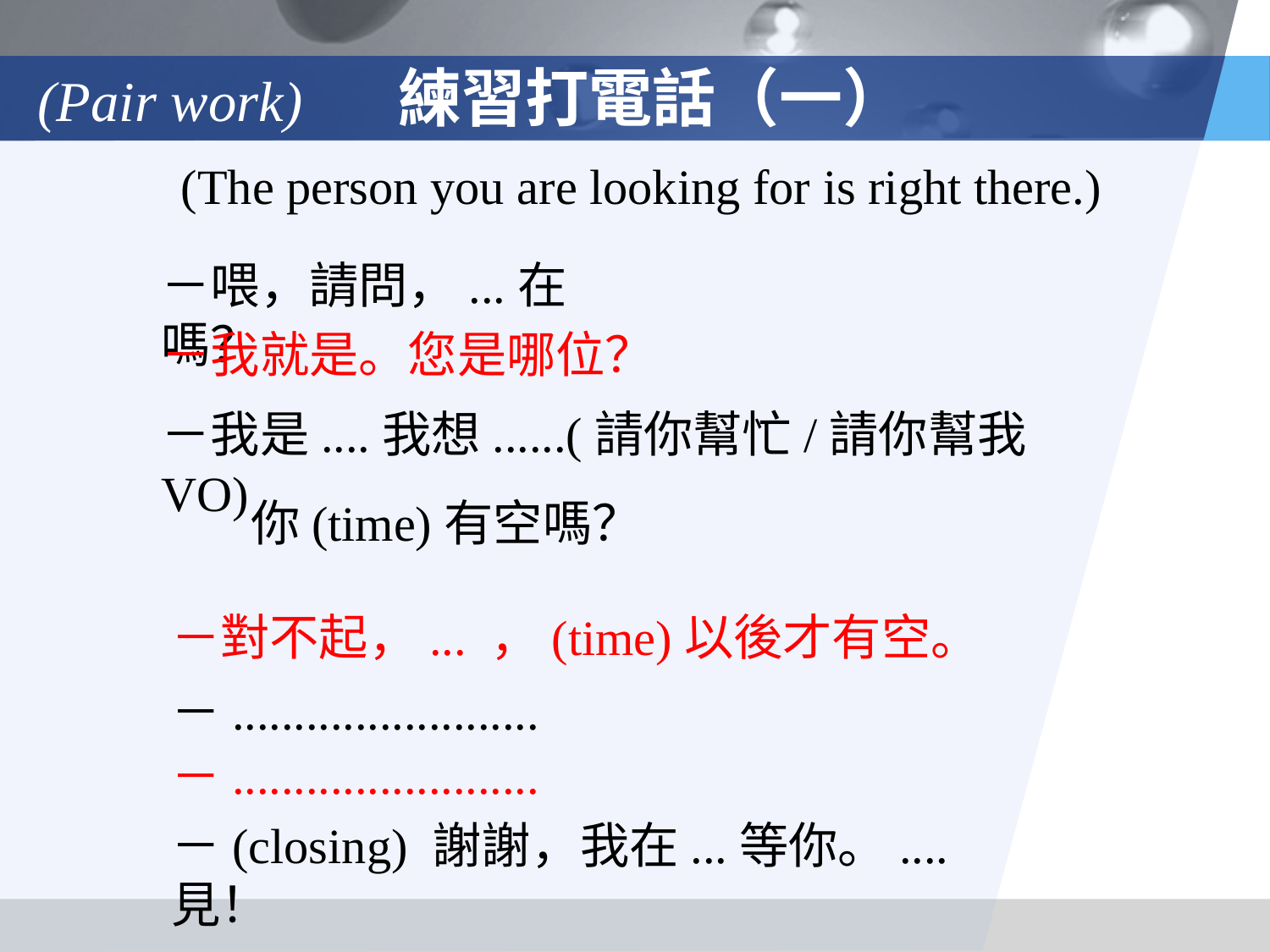

# (Pair work)     練習打電話（一）
(The person you are looking for is right there.)
－喂，請問，...在嗎？
－我就是。您是哪位？
－我是....我想......(請你幫忙/請你幫我VO)
你(time)有空嗎？
－對不起，... ，(time)以後才有空。
－.........................
－.........................
－(closing) 謝謝，我在...等你。....見！